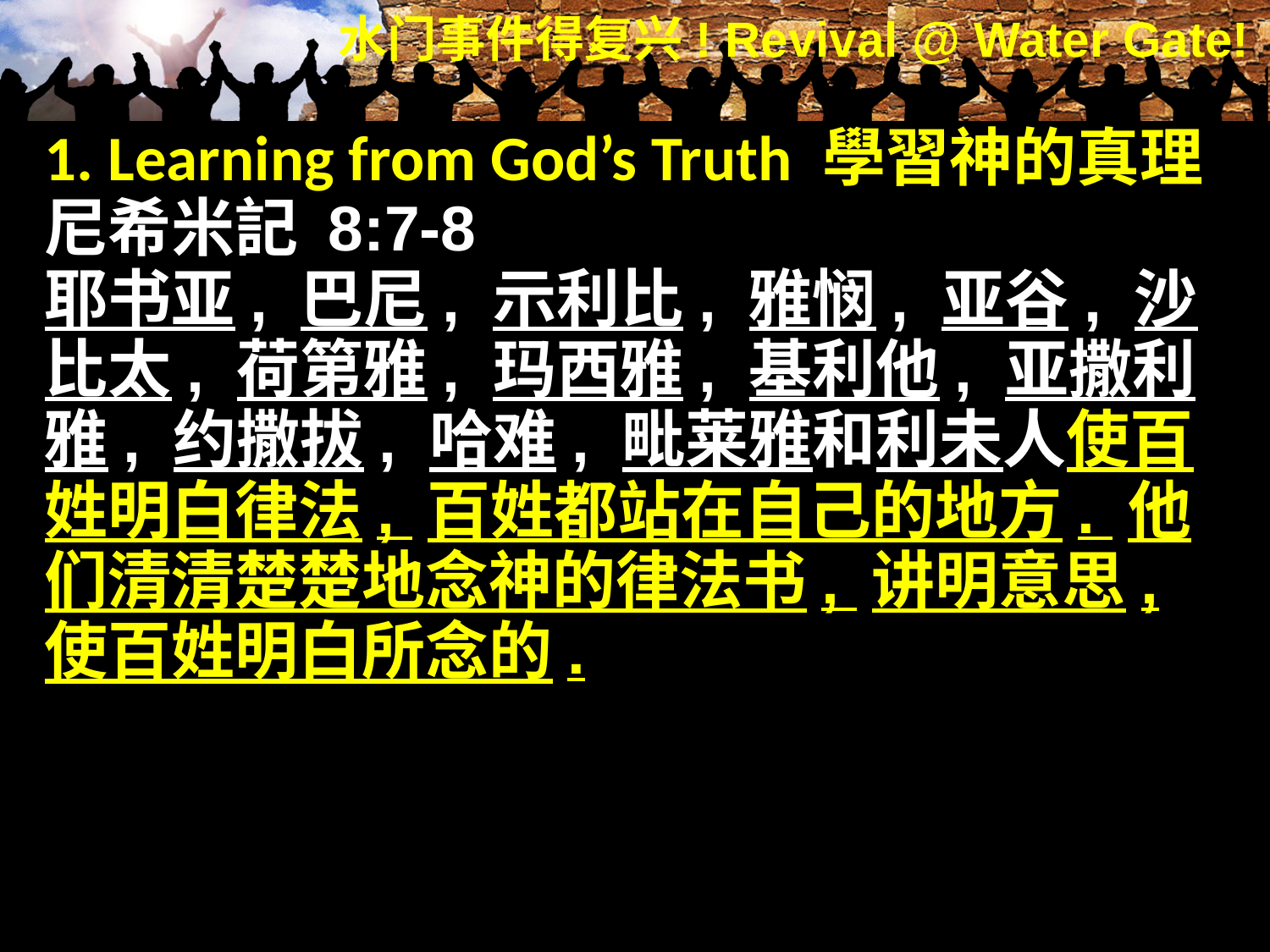

1. Learning from God’s Truth 學習神的真理
尼希米記 8:7-8
耶书亚, 巴尼, 示利比, 雅悯, 亚谷, 沙比太, 荷第雅, 玛西雅, 基利他, 亚撒利雅, 约撒拔, 哈难, 毗莱雅和利未人使百姓明白律法, 百姓都站在自己的地方. 他们清清楚楚地念神的律法书, 讲明意思, 使百姓明白所念的.